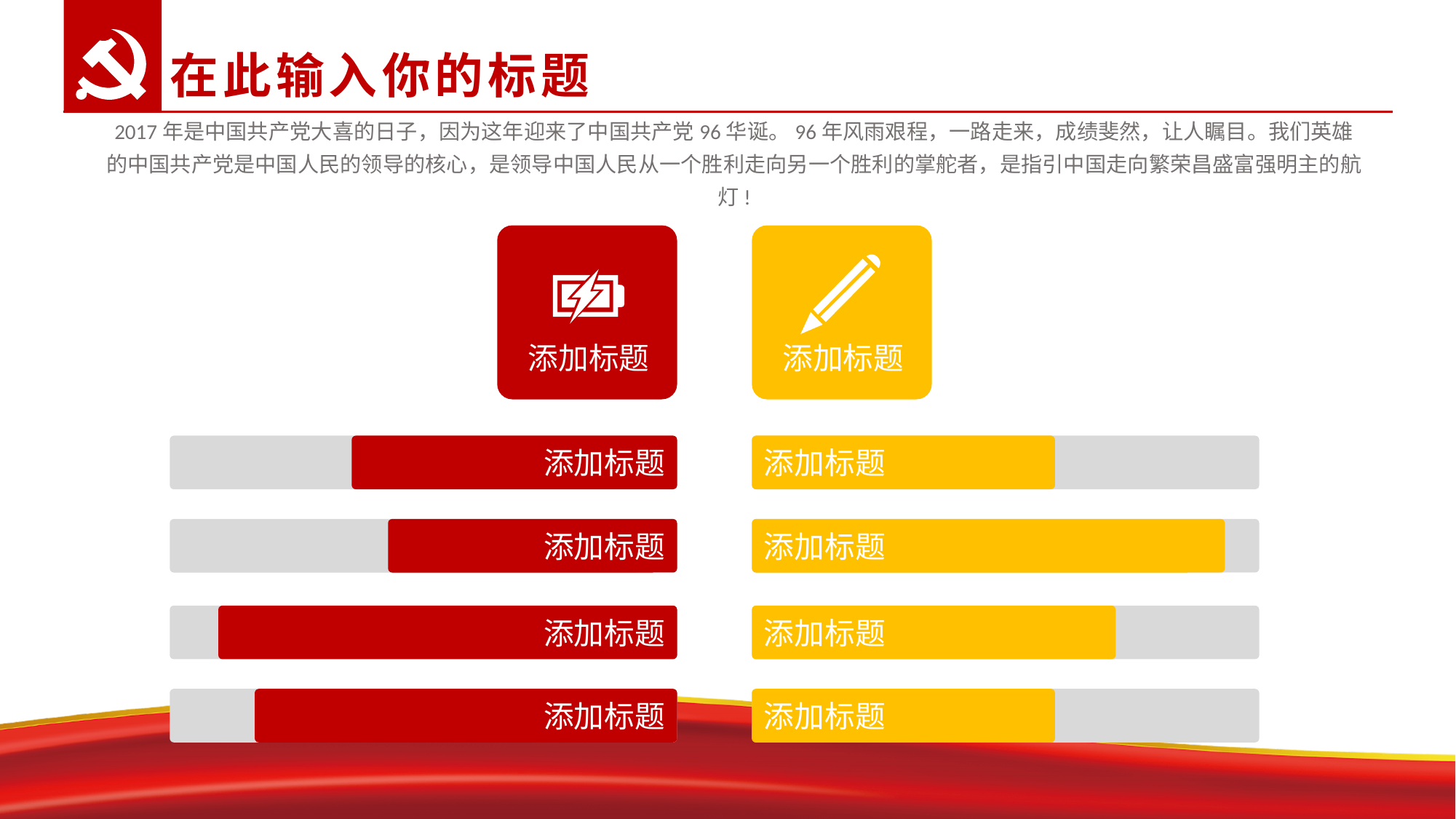

在此输入你的标题
2017年是中国共产党大喜的日子，因为这年迎来了中国共产党96华诞。96年风雨艰程，一路走来，成绩斐然，让人瞩目。我们英雄的中国共产党是中国人民的领导的核心，是领导中国人民从一个胜利走向另一个胜利的掌舵者，是指引中国走向繁荣昌盛富强明主的航灯!

添加标题
添加标题

添加标题
添加标题

添加标题
添加标题

添加标题
添加标题

添加标题
添加标题